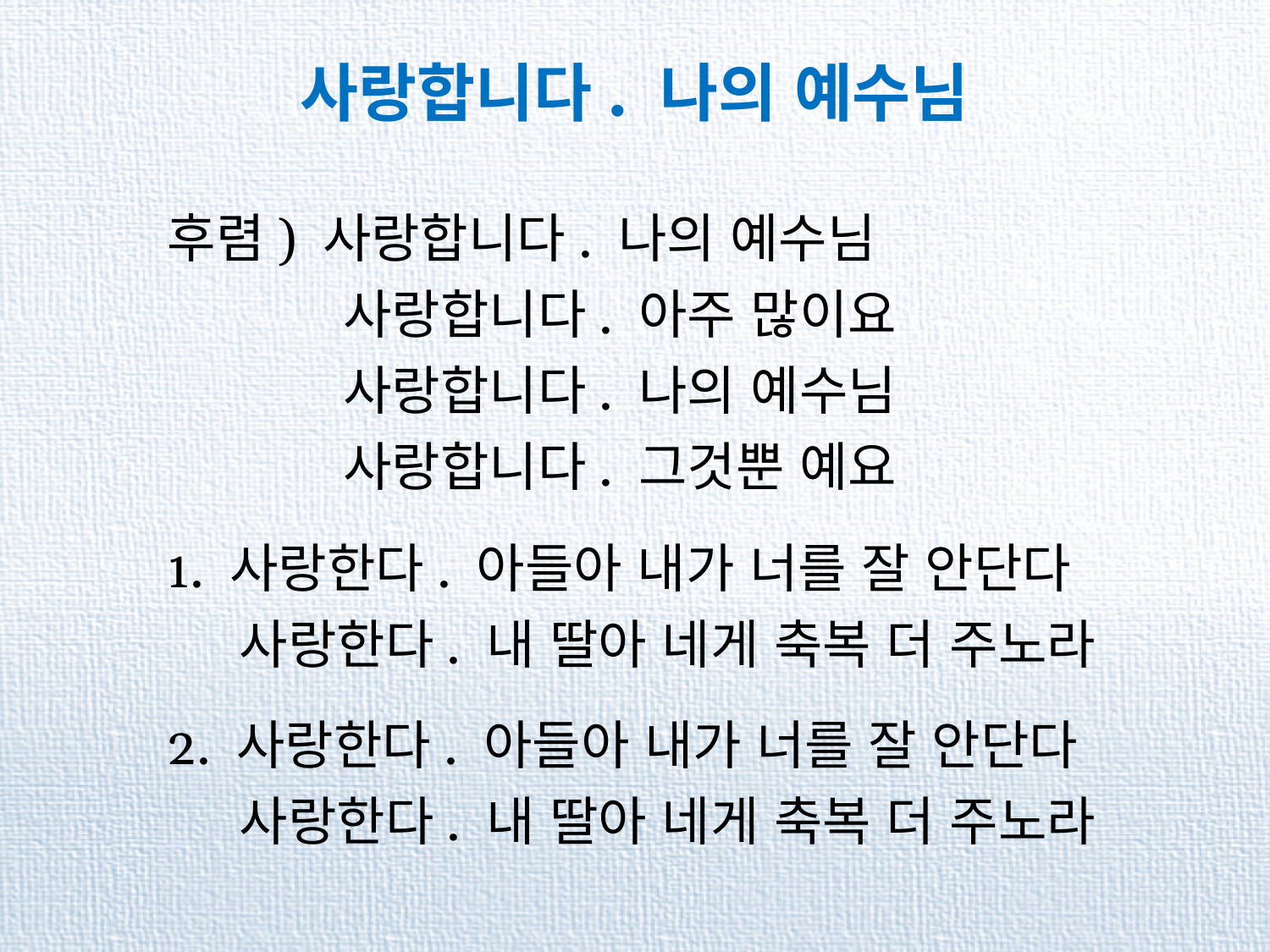

사랑합니다. 나의 예수님
후렴) 사랑합니다. 나의 예수님
           사랑합니다. 아주 많이요
           사랑합니다. 나의 예수님
           사랑합니다. 그것뿐 예요

1. 사랑한다. 아들아 내가 너를 잘 안단다
    사랑한다. 내 딸아 네게 축복 더 주노라

2. 사랑한다. 아들아 내가 너를 잘 안단다
    사랑한다. 내 딸아 네게 축복 더 주노라